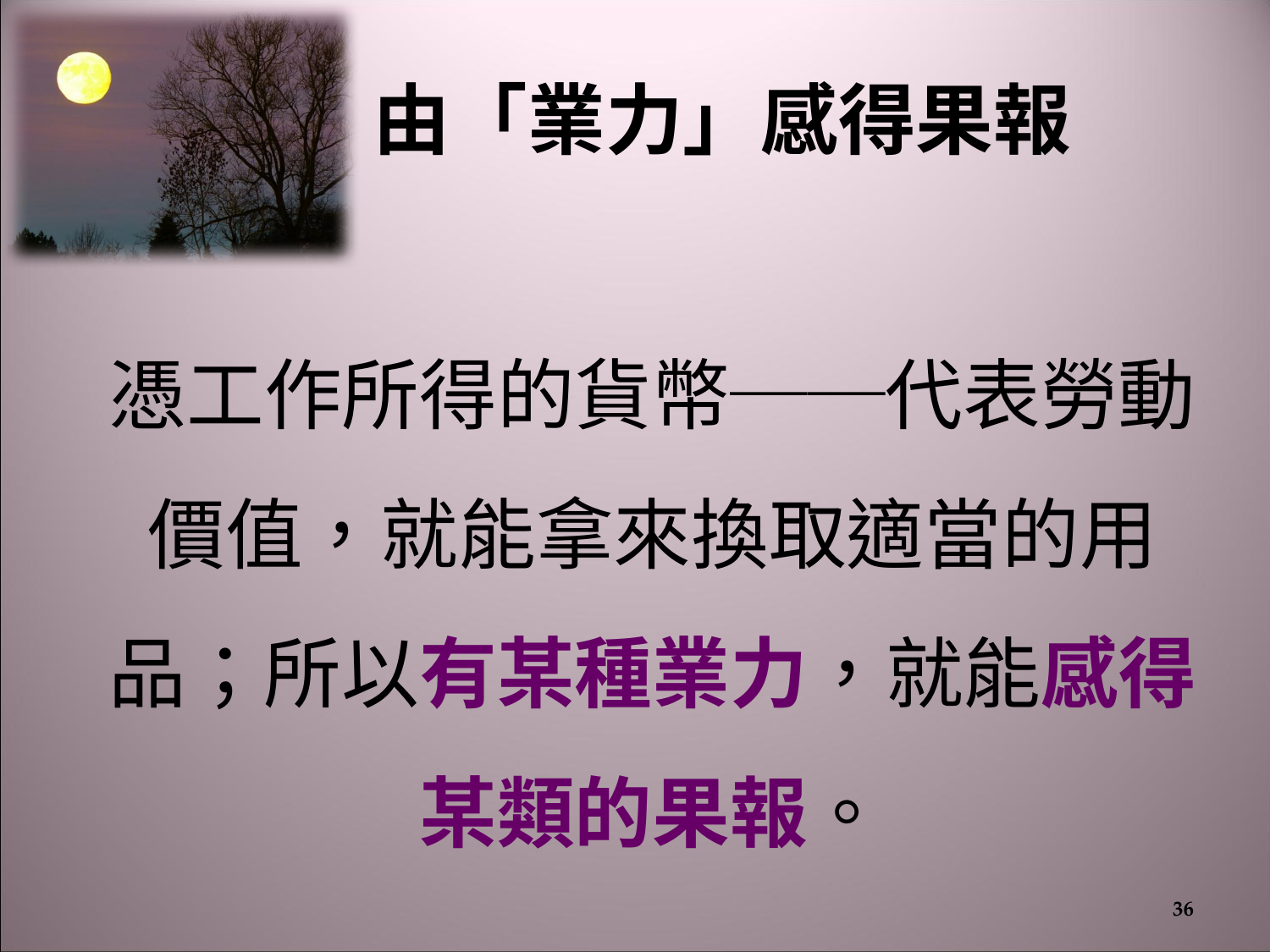

# 由「業力」感得果報
憑工作所得的貨幣──代表勞動價值，就能拿來換取適當的用品；所以有某種業力，就能感得某類的果報。
36